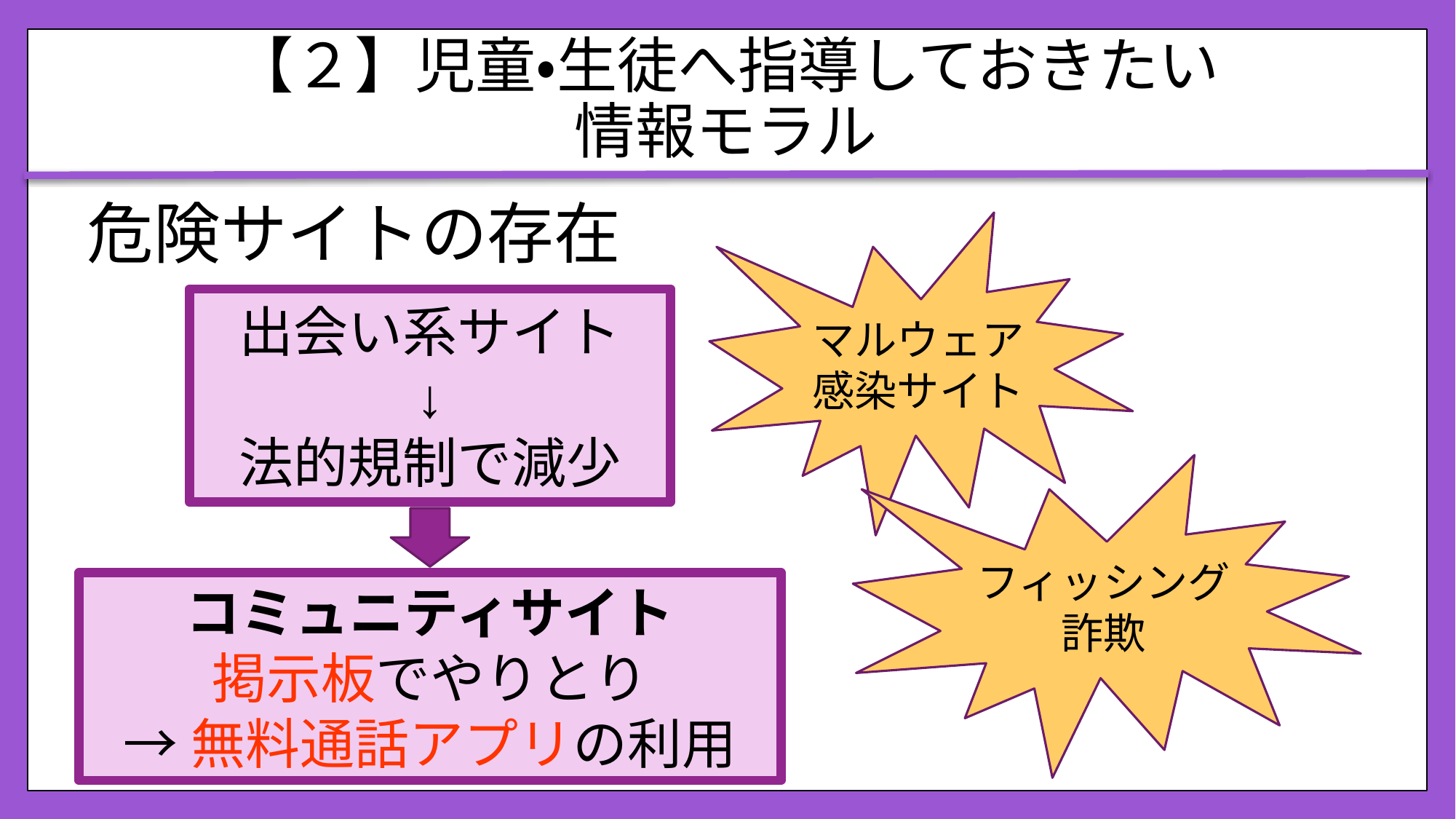

# 【２】児童・生徒へ指導しておきたい 情報モラル
危険サイトの存在
マルウェア
感染サイト
出会い系サイト
↓
法的規制で減少
フィッシング
詐欺

コミュニティサイト
掲示板でやりとり
→無料通話アプリの利用